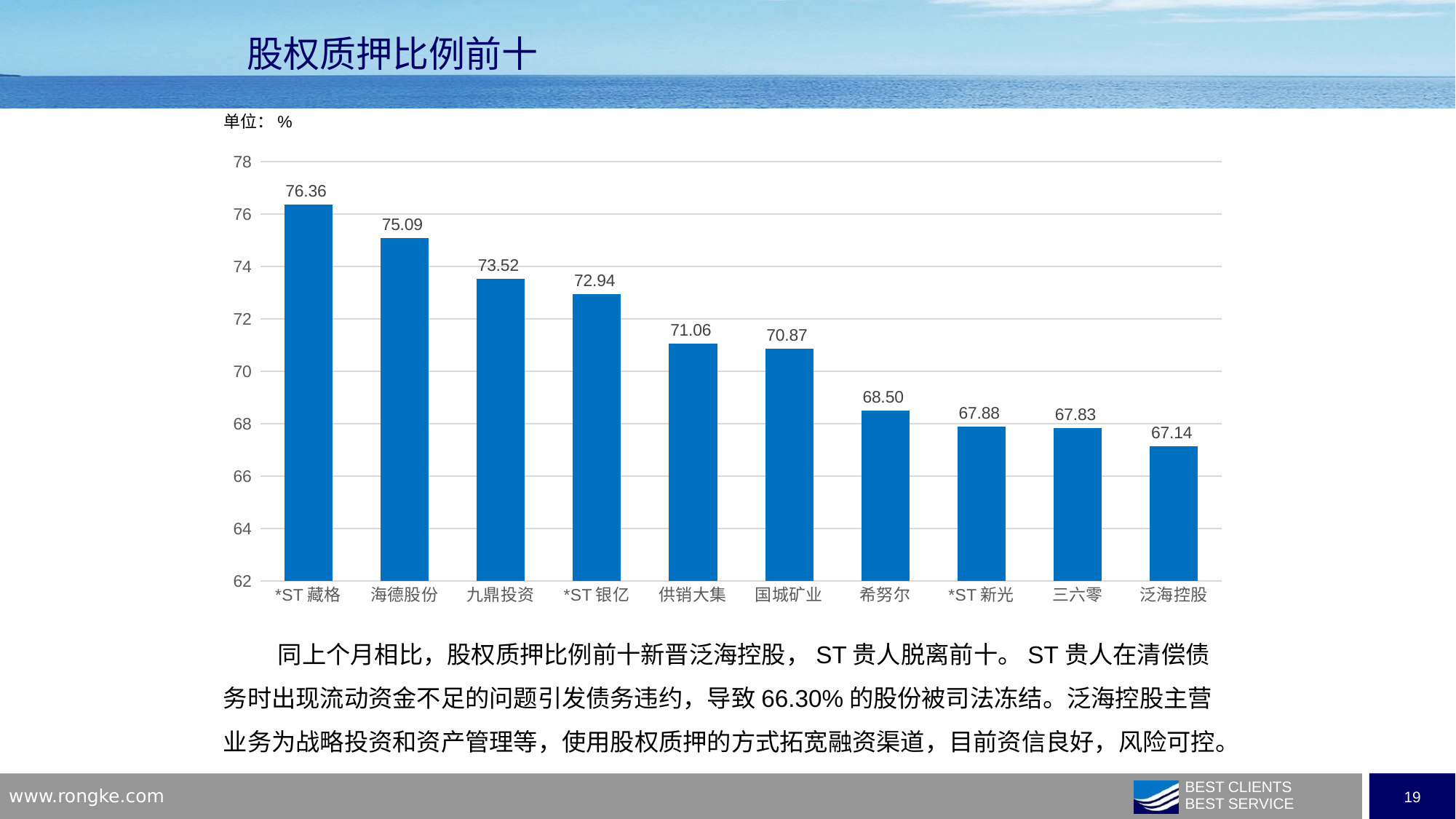

股权质押比例前十
单位：%

### Chart

| Category |  |
|---|---|
| *ST藏格 | 76.36 |
| 海德股份 | 75.09 |
| 九鼎投资 | 73.52 |
| *ST银亿 | 72.94 |
| 供销大集 | 71.06 |
| 国城矿业 | 70.87 |
| 希努尔 | 68.5 |
| *ST新光 | 67.88 |
| 三六零 | 67.83 |
| 泛海控股 | 67.14 |
同上个月相比，股权质押比例前十新晋泛海控股，ST贵人脱离前十。ST贵人在清偿债务时出现流动资金不足的问题引发债务违约，导致66.30%的股份被司法冻结。泛海控股主营业务为战略投资和资产管理等，使用股权质押的方式拓宽融资渠道，目前资信良好，风险可控。